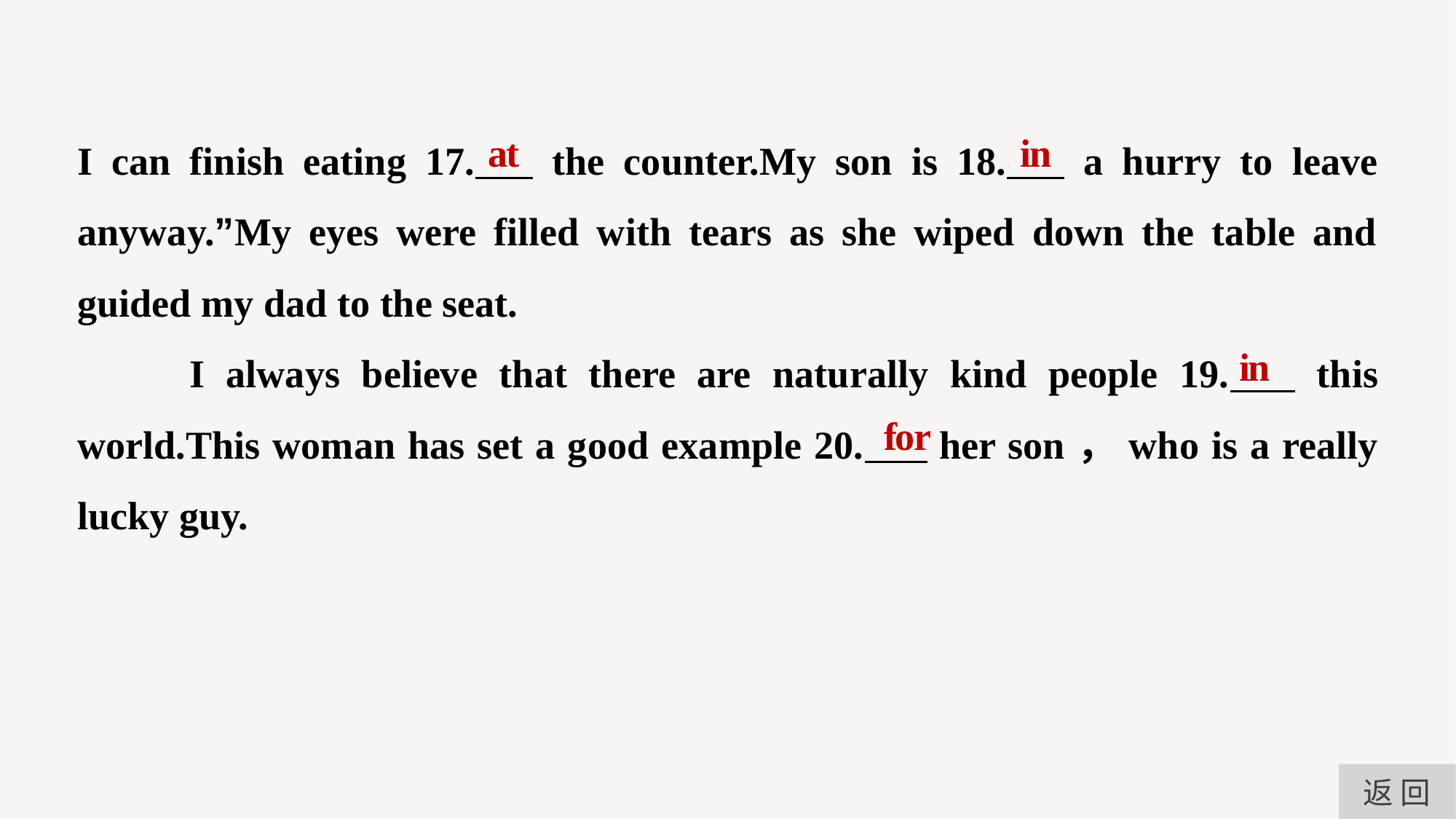

I can finish eating 17.    the counter.My son is 18.    a hurry to leave anyway.”My eyes were filled with tears as she wiped down the table and guided my dad to the seat.
　　I always believe that there are naturally kind people 19.    this world.This woman has set a good example 20.      her son，who is a really lucky guy.
in
at
in
for
返 回